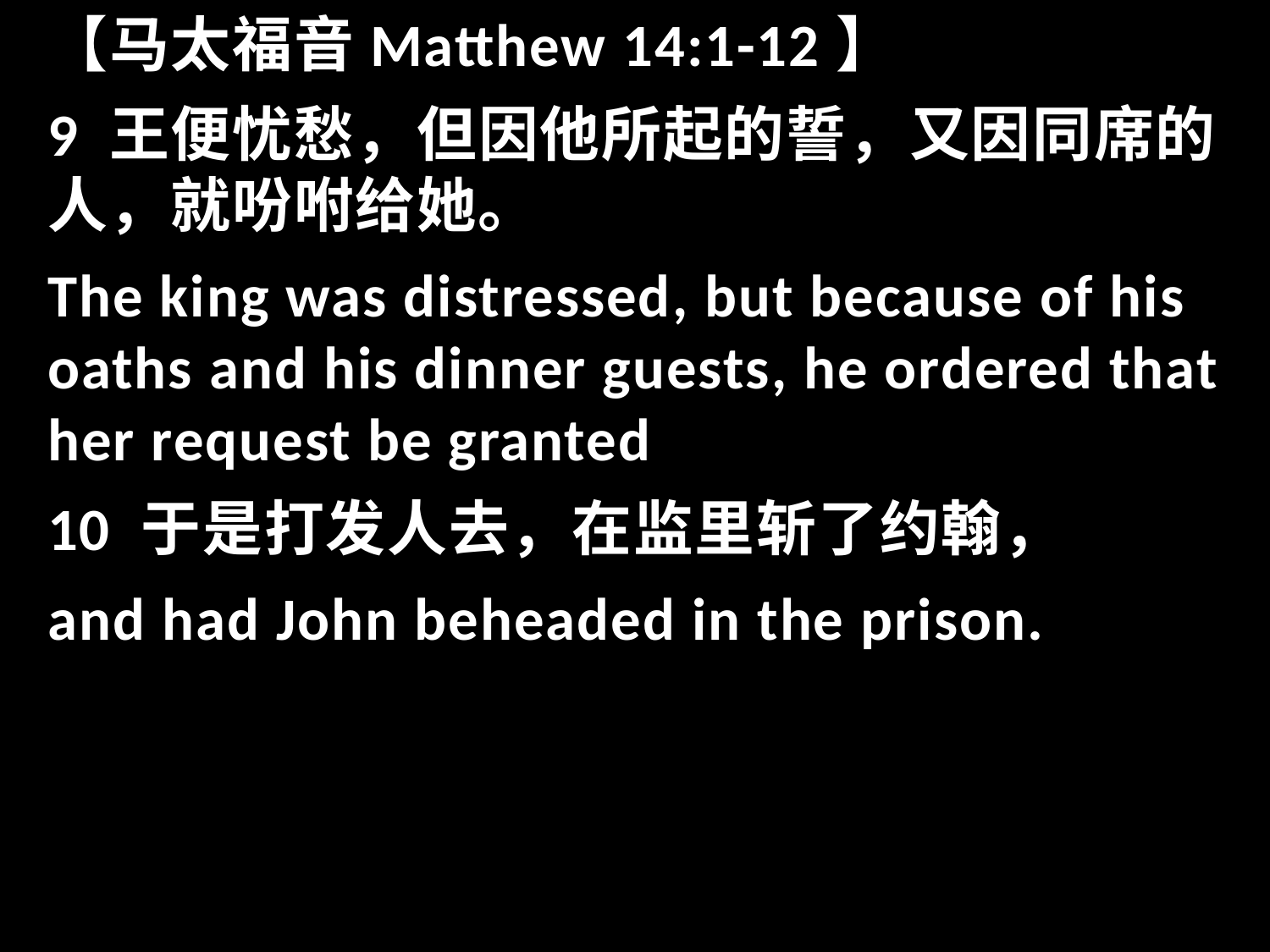

【马太福音Matthew 14:1-12】
9 王便忧愁，但因他所起的誓，又因同席的人，就吩咐给她。
The king was distressed, but because of his oaths and his dinner guests, he ordered that her request be granted
10 于是打发人去，在监里斩了约翰，
and had John beheaded in the prison.